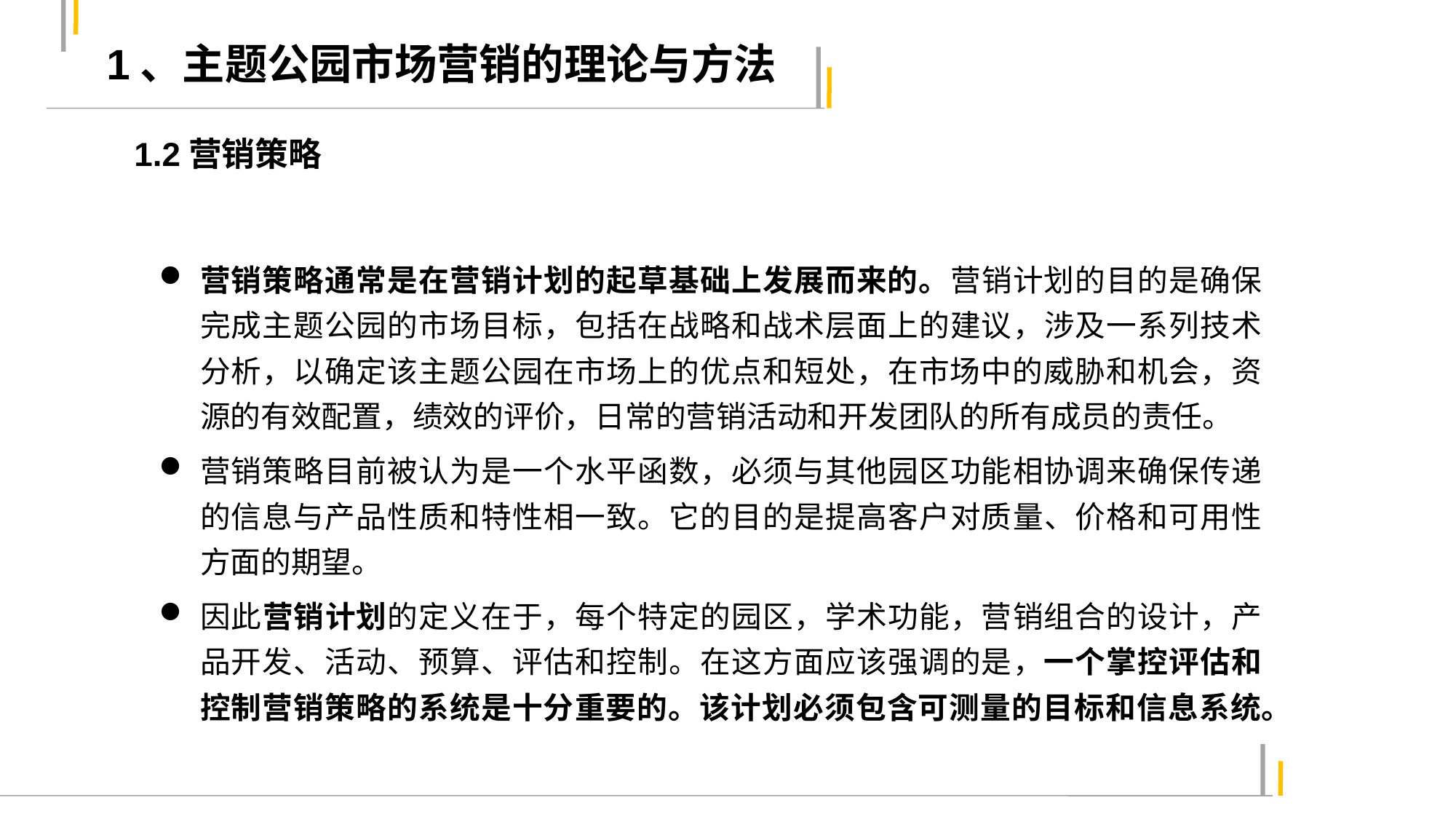

1、主题公园市场营销的理论与方法

1.2营销策略
营销策略通常是在营销计划的起草基础上发展而来的。营销计划的目的是确保完成主题公园的市场目标，包括在战略和战术层面上的建议，涉及一系列技术分析，以确定该主题公园在市场上的优点和短处，在市场中的威胁和机会，资源的有效配置，绩效的评价，日常的营销活动和开发团队的所有成员的责任。
营销策略目前被认为是一个水平函数，必须与其他园区功能相协调来确保传递的信息与产品性质和特性相一致。它的目的是提高客户对质量、价格和可用性方面的期望。
因此营销计划的定义在于，每个特定的园区，学术功能，营销组合的设计，产品开发、活动、预算、评估和控制。在这方面应该强调的是，一个掌控评估和控制营销策略的系统是十分重要的。该计划必须包含可测量的目标和信息系统。